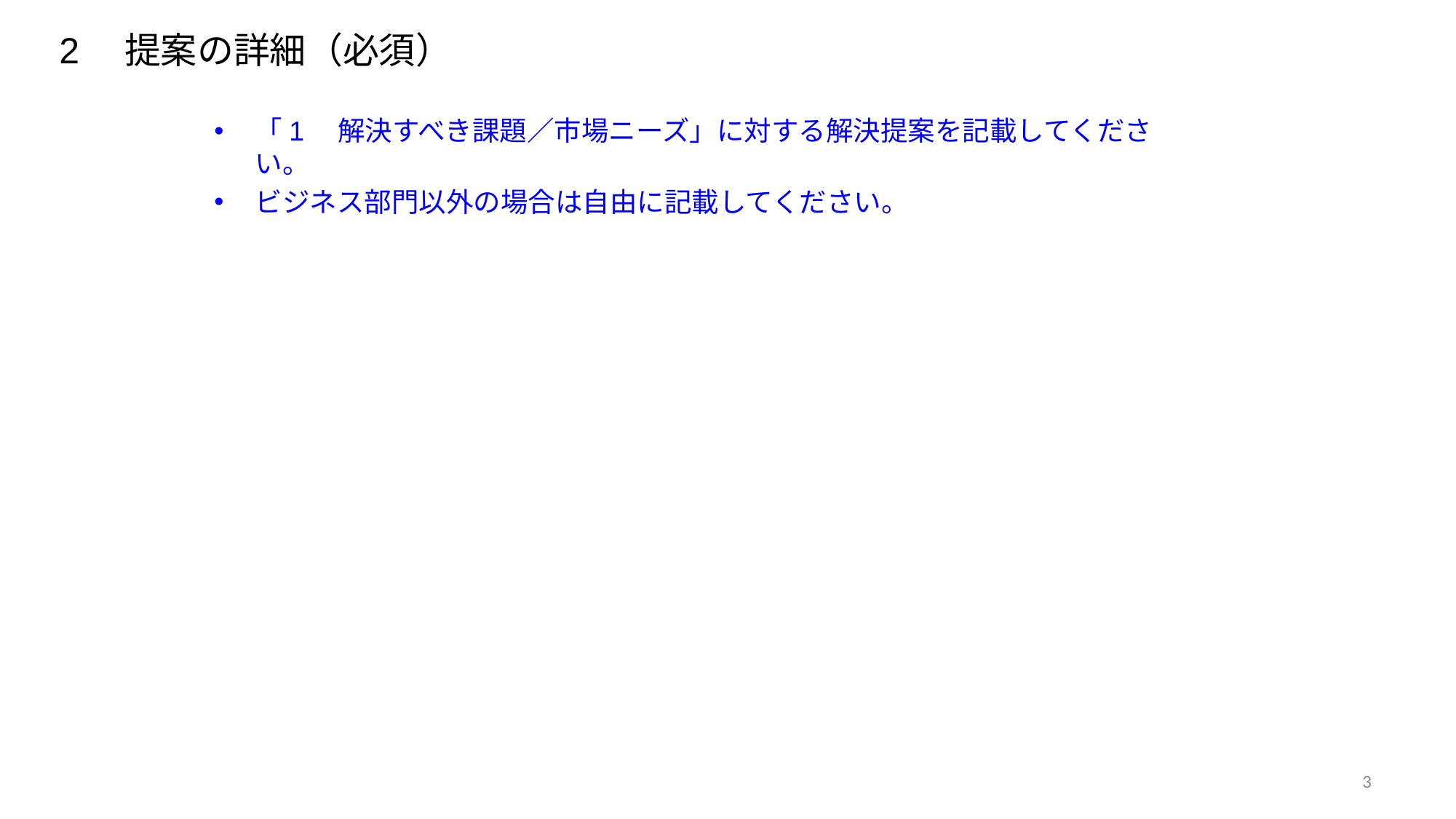

# 2　提案の詳細（必須）
「1　解決すべき課題／市場ニーズ」に対する解決提案を記載してください。
ビジネス部門以外の場合は自由に記載してください。
3